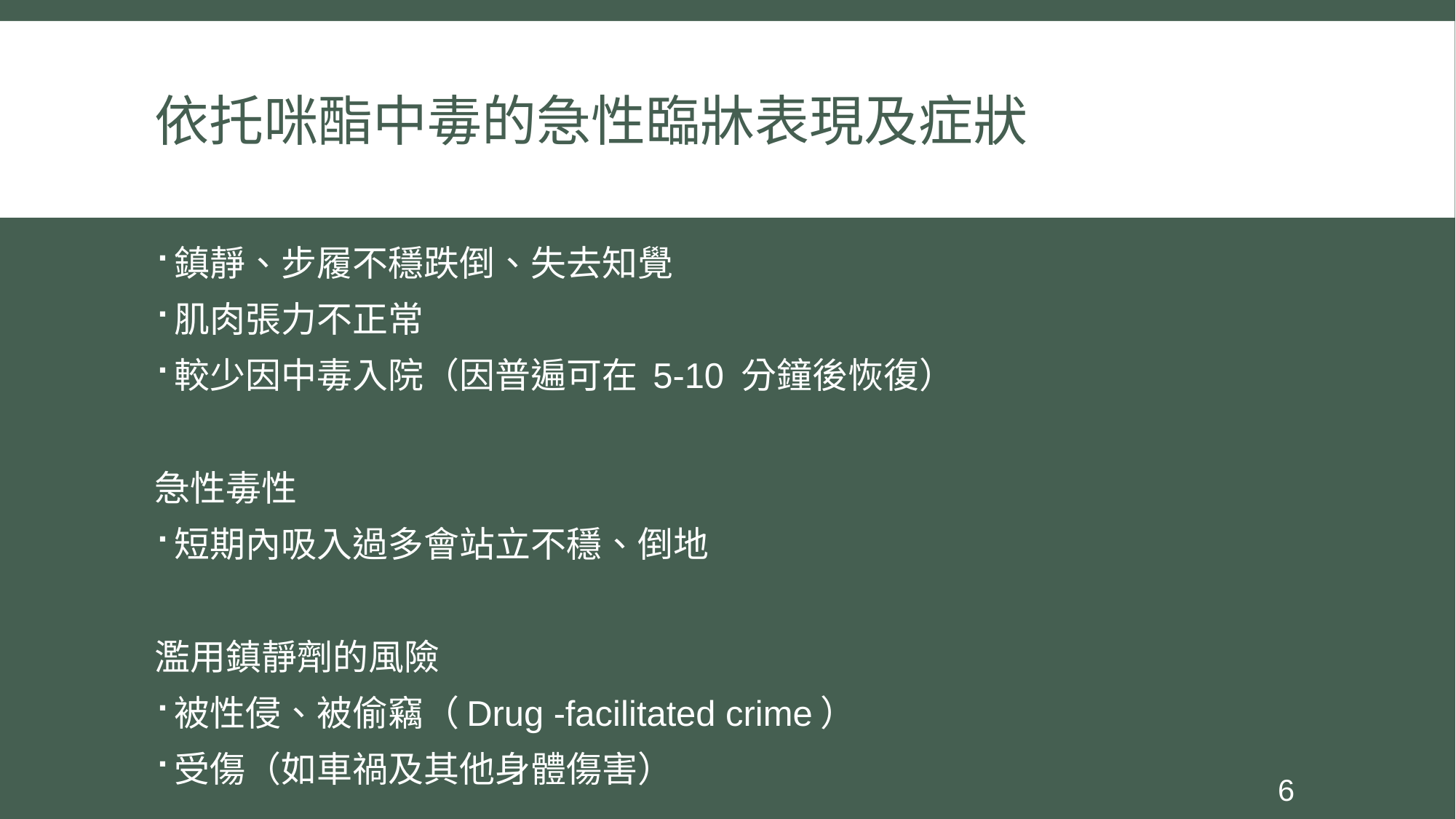

# 依托咪酯中毒的急性臨牀表現及症狀
鎮靜、步履不穩跌倒、失去知覺
肌肉張力不正常
較少因中毒入院（因普遍可在 5-10 分鐘後恢復）

急性毒性
短期內吸入過多會站立不穩、倒地

濫用鎮靜劑的風險
被性侵、被偷竊（Drug -facilitated crime）
受傷（如車禍及其他身體傷害）
6